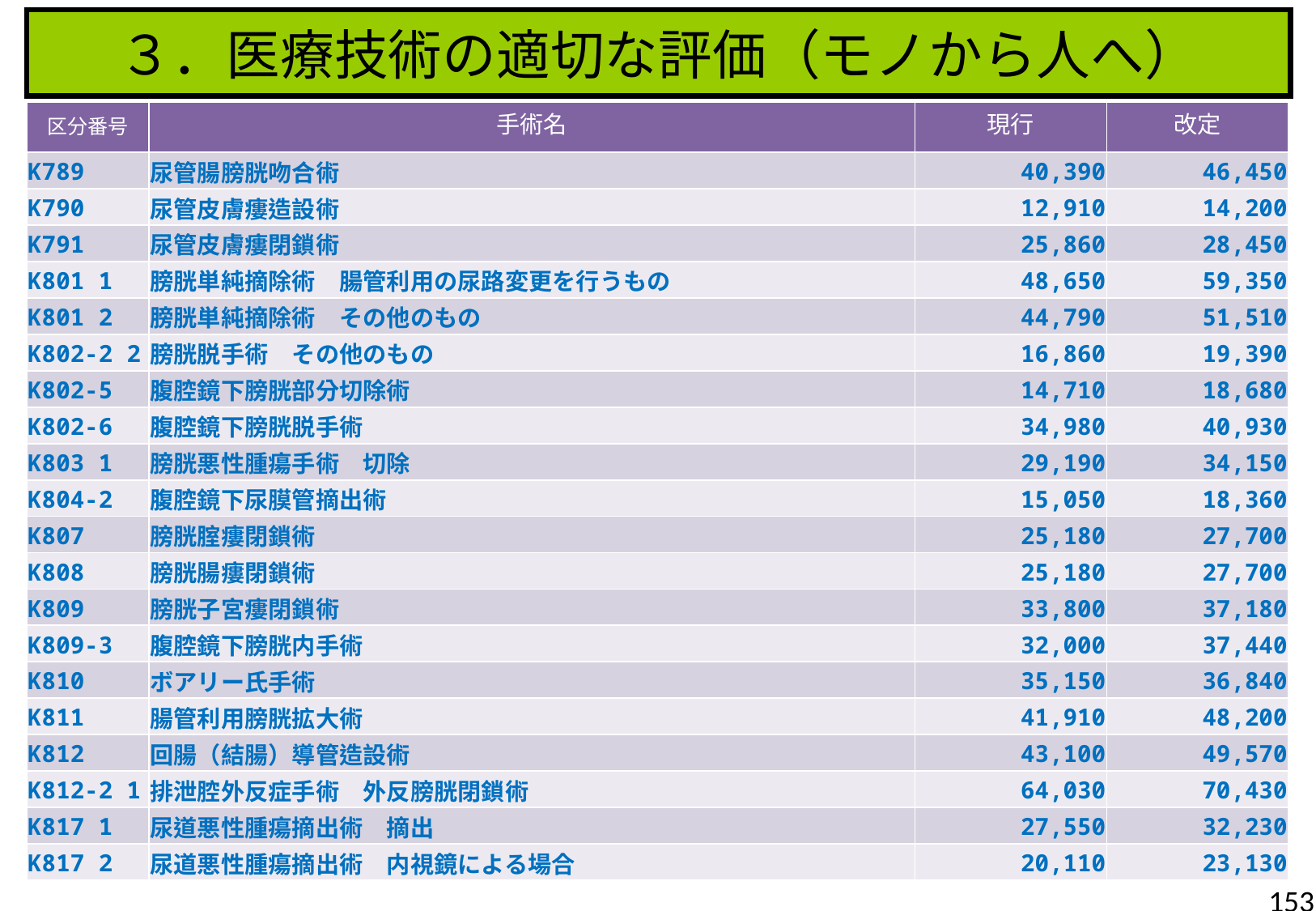

３．医療技術の適切な評価（モノから人へ）
| 区分番号 | 手術名 | 現行 | 改定 |
| --- | --- | --- | --- |
| K789 | 尿管腸膀胱吻合術 | 40,390 | 46,450 |
| K790 | 尿管皮膚瘻造設術 | 12,910 | 14,200 |
| K791 | 尿管皮膚瘻閉鎖術 | 25,860 | 28,450 |
| K801 1 | 膀胱単純摘除術　腸管利用の尿路変更を行うもの | 48,650 | 59,350 |
| K801 2 | 膀胱単純摘除術　その他のもの | 44,790 | 51,510 |
| K802-2 2 | 膀胱脱手術　その他のもの | 16,860 | 19,390 |
| K802-5 | 腹腔鏡下膀胱部分切除術 | 14,710 | 18,680 |
| K802-6 | 腹腔鏡下膀胱脱手術 | 34,980 | 40,930 |
| K803 1 | 膀胱悪性腫瘍手術　切除 | 29,190 | 34,150 |
| K804-2 | 腹腔鏡下尿膜管摘出術 | 15,050 | 18,360 |
| K807 | 膀胱腟瘻閉鎖術 | 25,180 | 27,700 |
| K808 | 膀胱腸瘻閉鎖術 | 25,180 | 27,700 |
| K809 | 膀胱子宮瘻閉鎖術 | 33,800 | 37,180 |
| K809-3 | 腹腔鏡下膀胱内手術 | 32,000 | 37,440 |
| K810 | ボアリー氏手術 | 35,150 | 36,840 |
| K811 | 腸管利用膀胱拡大術 | 41,910 | 48,200 |
| K812 | 回腸（結腸）導管造設術 | 43,100 | 49,570 |
| K812-2 1 | 排泄腔外反症手術　外反膀胱閉鎖術 | 64,030 | 70,430 |
| K817 1 | 尿道悪性腫瘍摘出術　摘出 | 27,550 | 32,230 |
| K817 2 | 尿道悪性腫瘍摘出術　内視鏡による場合 | 20,110 | 23,130 |
153